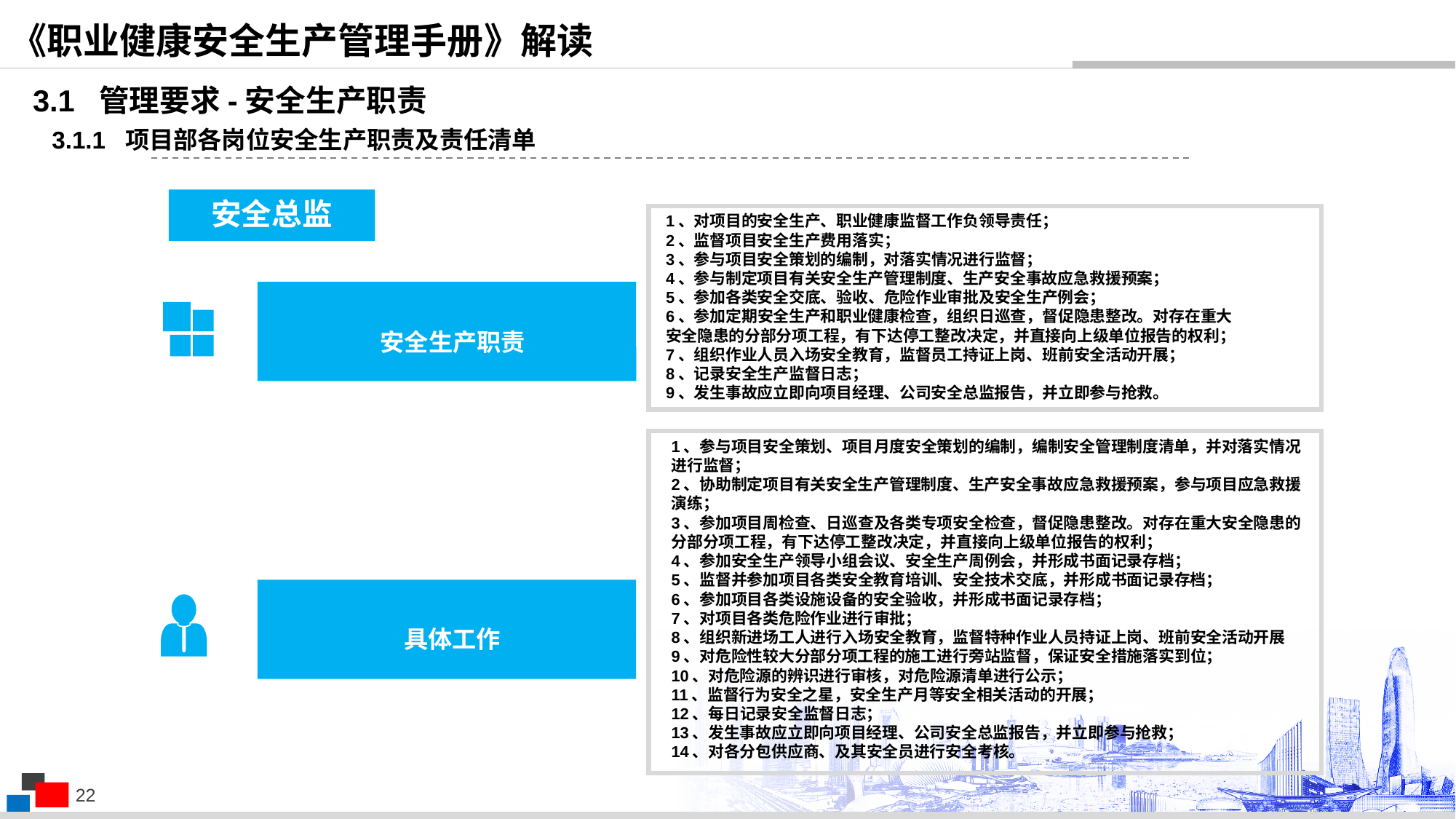

《职业健康安全生产管理手册》解读

3.1  管理要求-安全生产职责
3.1.1  项目部各岗位安全生产职责及责任清单
安全总监

1、对项目的安全生产、职业健康监督工作负领导责任；
2、监督项目安全生产费用落实；
3、参与项目安全策划的编制，对落实情况进行监督；
4、参与制定项目有关安全生产管理制度、生产安全事故应急救援预案；
5、参加各类安全交底、验收、危险作业审批及安全生产例会；
6、参加定期安全生产和职业健康检查，组织日巡查，督促隐患整改。对存在重大
安全隐患的分部分项工程，有下达停工整改决定，并直接向上级单位报告的权利；
7、组织作业人员入场安全教育，监督员工持证上岗、班前安全活动开展；
8、记录安全生产监督日志；
9、发生事故应立即向项目经理、公司安全总监报告，并立即参与抢救。

安全生产职责

1、参与项目安全策划、项目月度安全策划的编制，编制安全管理制度清单，并对落实情况进行监督；
2、协助制定项目有关安全生产管理制度、生产安全事故应急救援预案，参与项目应急救援演练；
3、参加项目周检查、日巡查及各类专项安全检查，督促隐患整改。对存在重大安全隐患的分部分项工程，有下达停工整改决定，并直接向上级单位报告的权利；
4、参加安全生产领导小组会议、安全生产周例会，并形成书面记录存档；
5、监督并参加项目各类安全教育培训、安全技术交底，并形成书面记录存档；
6、参加项目各类设施设备的安全验收，并形成书面记录存档；
7、对项目各类危险作业进行审批；
8、组织新进场工人进行入场安全教育，监督特种作业人员持证上岗、班前安全活动开展
9、对危险性较大分部分项工程的施工进行旁站监督，保证安全措施落实到位；
10、对危险源的辨识进行审核，对危险源清单进行公示；
11、监督行为安全之星，安全生产月等安全相关活动的开展；
12、每日记录安全监督日志；
13、发生事故应立即向项目经理、公司安全总监报告，并立即参与抢救；
14、对各分包供应商、及其安全员进行安全考核。
具体工作